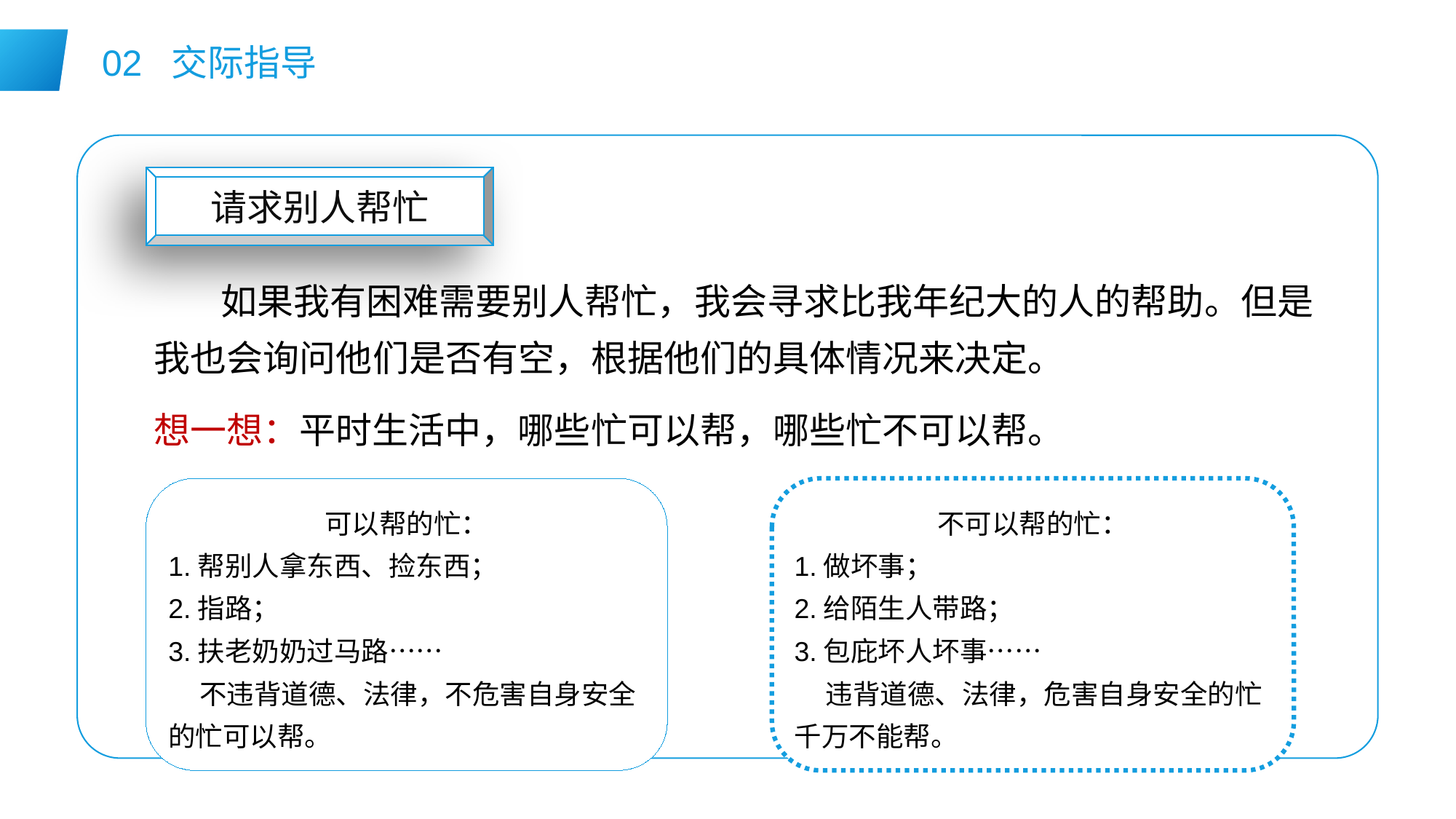

02  交际指导

请求别人帮忙
       如果我有困难需要别人帮忙，我会寻求比我年纪大的人的帮助。但是我也会询问他们是否有空，根据他们的具体情况来决定。
想一想：平时生活中，哪些忙可以帮，哪些忙不可以帮。
可以帮的忙：
1.帮别人拿东西、捡东西；
2.指路；
3.扶老奶奶过马路……
    不违背道德、法律，不危害自身安全的忙可以帮。
不可以帮的忙：
1.做坏事；
2.给陌生人带路；
3.包庇坏人坏事……
    违背道德、法律，危害自身安全的忙千万不能帮。